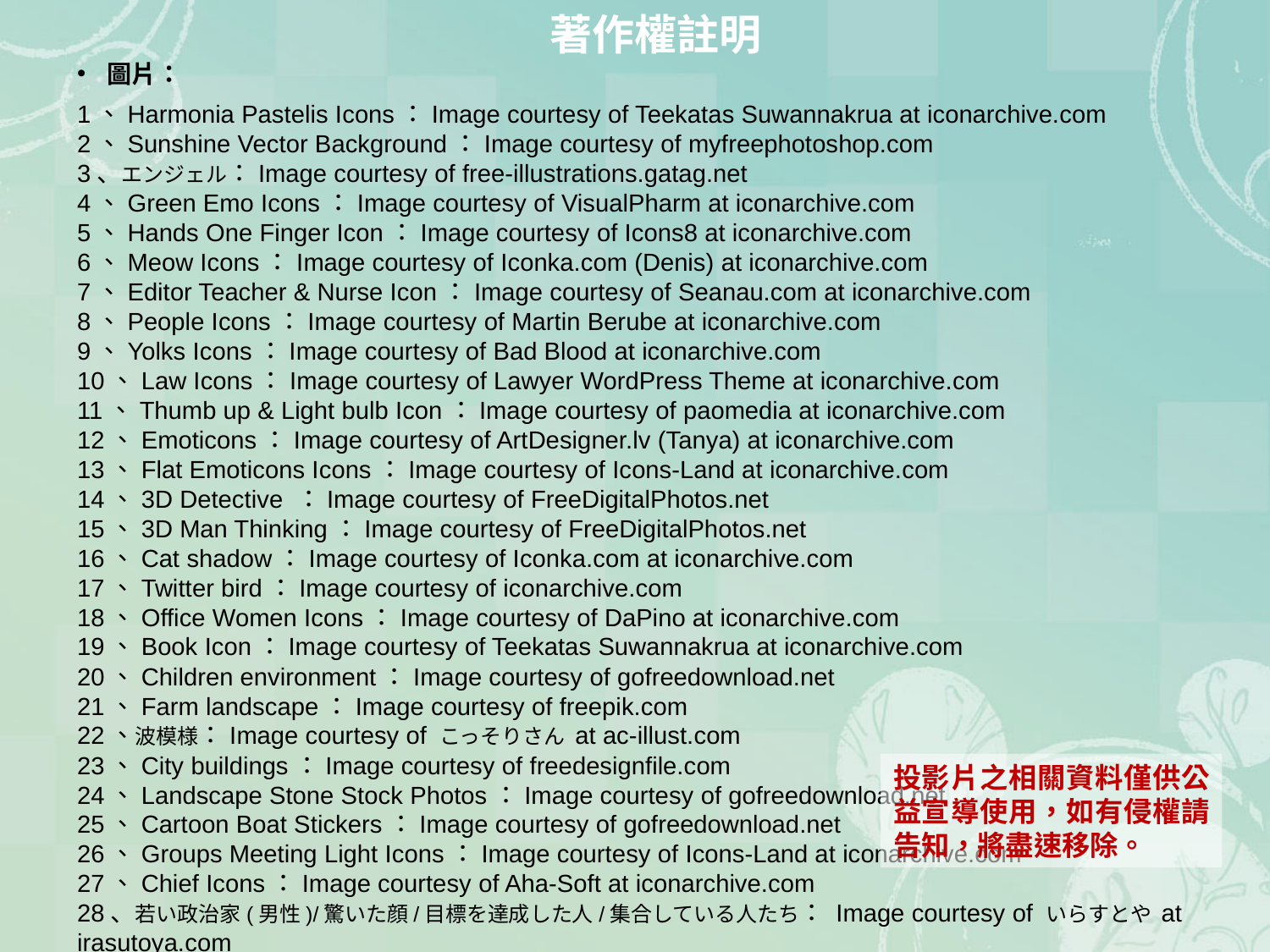

著作權註明
圖片：
1、Harmonia Pastelis Icons：Image courtesy of Teekatas Suwannakrua at iconarchive.com
2、Sunshine Vector Background：Image courtesy of myfreephotoshop.com
3、エンジェル：Image courtesy of free-illustrations.gatag.net
4、Green Emo Icons：Image courtesy of VisualPharm at iconarchive.com
5、Hands One Finger Icon：Image courtesy of Icons8 at iconarchive.com
6、Meow Icons：Image courtesy of Iconka.com (Denis) at iconarchive.com
7、Editor Teacher & Nurse Icon：Image courtesy of Seanau.com at iconarchive.com
8、People Icons：Image courtesy of Martin Berube at iconarchive.com
9、Yolks Icons：Image courtesy of Bad Blood at iconarchive.com
10、Law Icons：Image courtesy of Lawyer WordPress Theme at iconarchive.com
11、Thumb up & Light bulb Icon：Image courtesy of paomedia at iconarchive.com
12、Emoticons：Image courtesy of ArtDesigner.lv (Tanya) at iconarchive.com
13、Flat Emoticons Icons：Image courtesy of Icons-Land at iconarchive.com
14、3D Detective ：Image courtesy of FreeDigitalPhotos.net
15、3D Man Thinking：Image courtesy of FreeDigitalPhotos.net
16、Cat shadow：Image courtesy of Iconka.com at iconarchive.com
17、Twitter bird：Image courtesy of iconarchive.com
18、Office Women Icons：Image courtesy of DaPino at iconarchive.com
19、Book Icon：Image courtesy of Teekatas Suwannakrua at iconarchive.com
20、Children environment：Image courtesy of gofreedownload.net
21、Farm landscape：Image courtesy of freepik.com
22、波模様：Image courtesy of こっそりさん at ac-illust.com
23、City buildings：Image courtesy of freedesignfile.com
24、Landscape Stone Stock Photos：Image courtesy of gofreedownload.net
25、Cartoon Boat Stickers：Image courtesy of gofreedownload.net
26、Groups Meeting Light Icons：Image courtesy of Icons-Land at iconarchive.com
27、Chief Icons：Image courtesy of Aha-Soft at iconarchive.com
28、若い政治家(男性)/驚いた顔/目標を達成した人/集合している人たち： Image courtesy of いらすとや at irasutoya.com
投影片之相關資料僅供公益宣導使用，如有侵權請告知，將盡速移除。